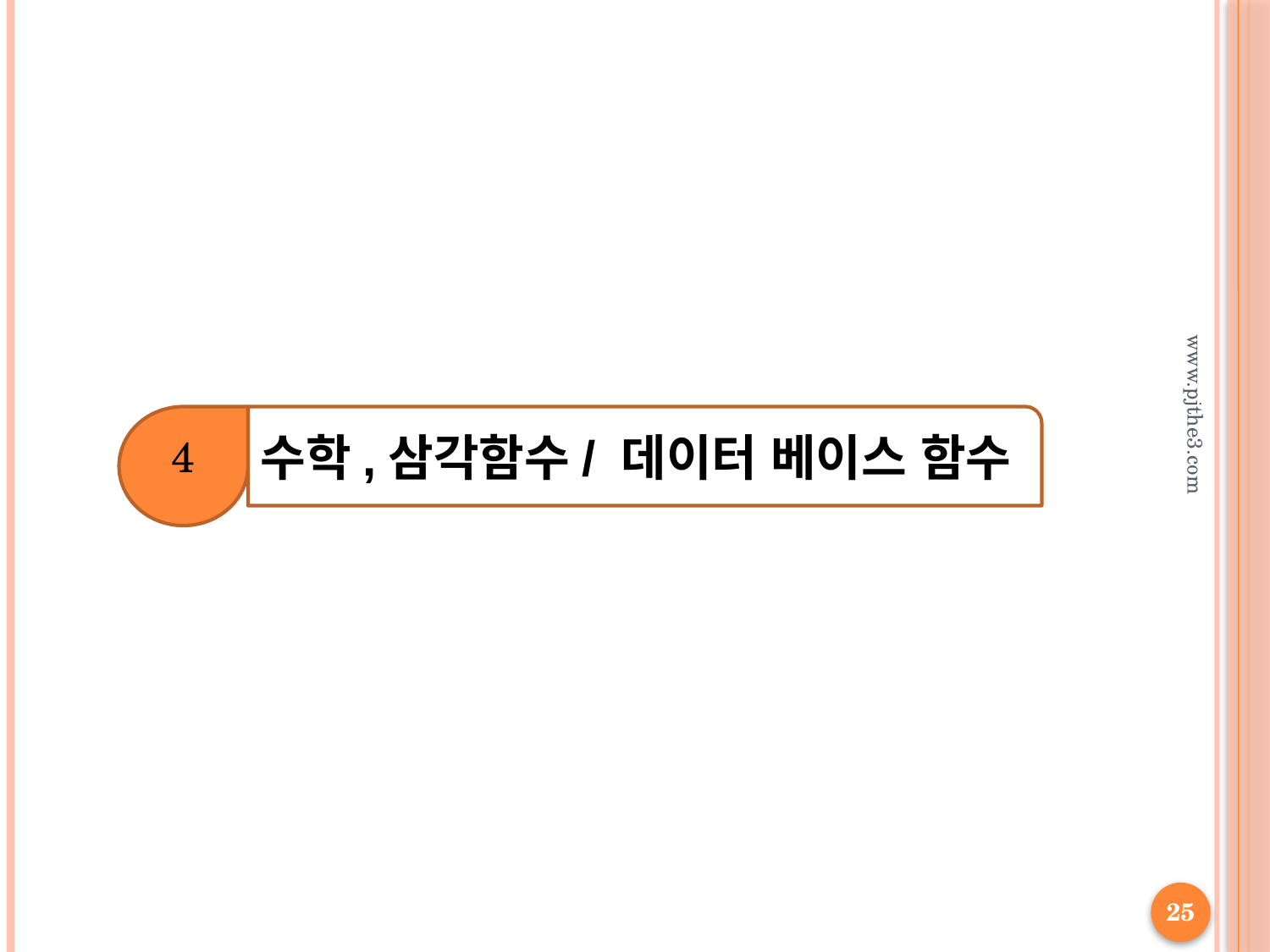

4
수학,삼각함수/ 데이터 베이스 함수
www.pjthe3.com
25